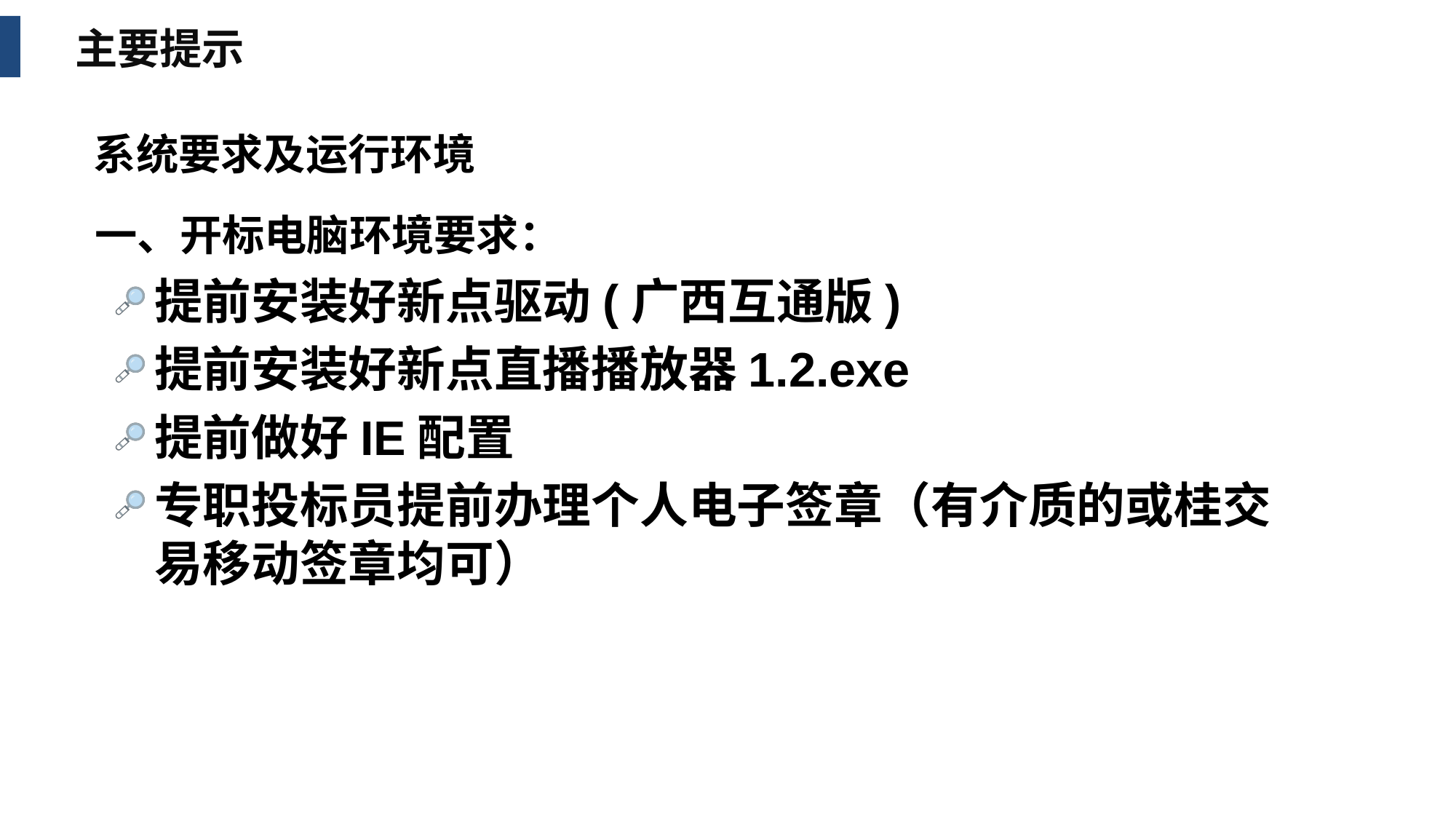

主要提示
系统要求及运行环境
一、开标电脑环境要求：
提前安装好新点驱动(广西互通版)
提前安装好新点直播播放器1.2.exe
提前做好IE配置
专职投标员提前办理个人电子签章（有介质的或桂交易移动签章均可）